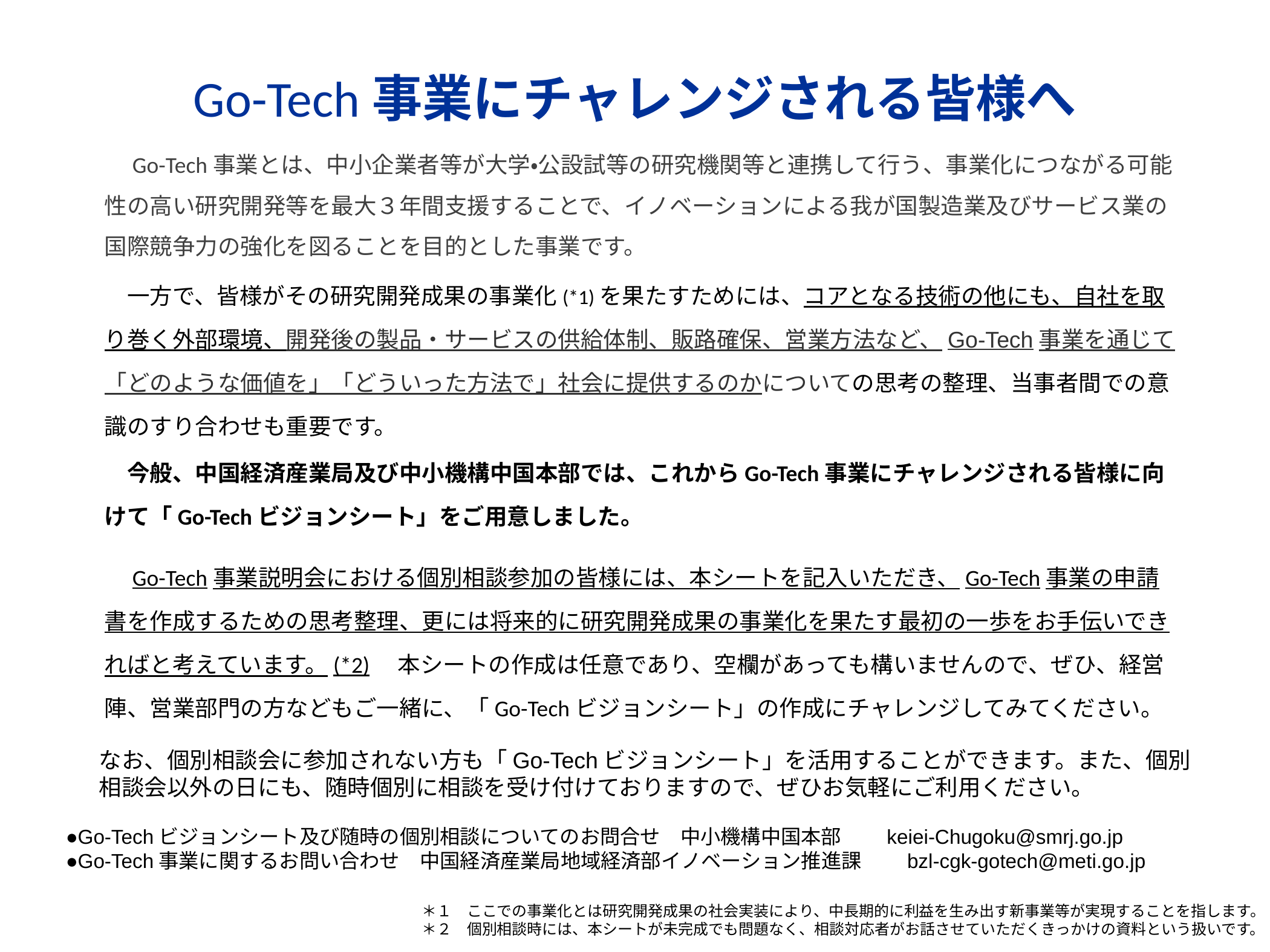

# Go-Tech事業にチャレンジされる皆様へ
　Go-Tech事業とは、中小企業者等が大学・公設試等の研究機関等と連携して行う、事業化につながる可能性の高い研究開発等を最大３年間支援することで、イノベーションによる我が国製造業及びサービス業の国際競争力の強化を図ることを目的とした事業です。

　一方で、皆様がその研究開発成果の事業化(*1)を果たすためには、コアとなる技術の他にも、自社を取り巻く外部環境、開発後の製品・サービスの供給体制、販路確保、営業方法など、Go-Tech事業を通じて「どのような価値を」「どういった方法で」社会に提供するのかについての思考の整理、当事者間での意識のすり合わせも重要です。

　今般、中国経済産業局及び中小機構中国本部では、これからGo-Tech事業にチャレンジされる皆様に向けて「Go-Techビジョンシート」をご用意しました。
　Go-Tech事業説明会における個別相談参加の皆様には、本シートを記入いただき、Go-Tech事業の申請書を作成するための思考整理、更には将来的に研究開発成果の事業化を果たす最初の一歩をお手伝いできればと考えています。(*2)　本シートの作成は任意であり、空欄があっても構いませんので、ぜひ、経営陣、営業部門の方などもご一緒に、「Go-Techビジョンシート」の作成にチャレンジしてみてください。
なお、個別相談会に参加されない方も「Go-Techビジョンシート」を活用することができます。また、個別相談会以外の日にも、随時個別に相談を受け付けておりますので、ぜひお気軽にご利用ください。

●Go-Techビジョンシート及び随時の個別相談についてのお問合せ　中小機構中国本部　　keiei-Chugoku@smrj.go.jp
●Go-Tech事業に関するお問い合わせ　中国経済産業局地域経済部イノベーション推進課　　bzl-cgk-gotech@meti.go.jp
＊１　ここでの事業化とは研究開発成果の社会実装により、中長期的に利益を生み出す新事業等が実現することを指します。
＊２　個別相談時には、本シートが未完成でも問題なく、相談対応者がお話させていただくきっかけの資料という扱いです。